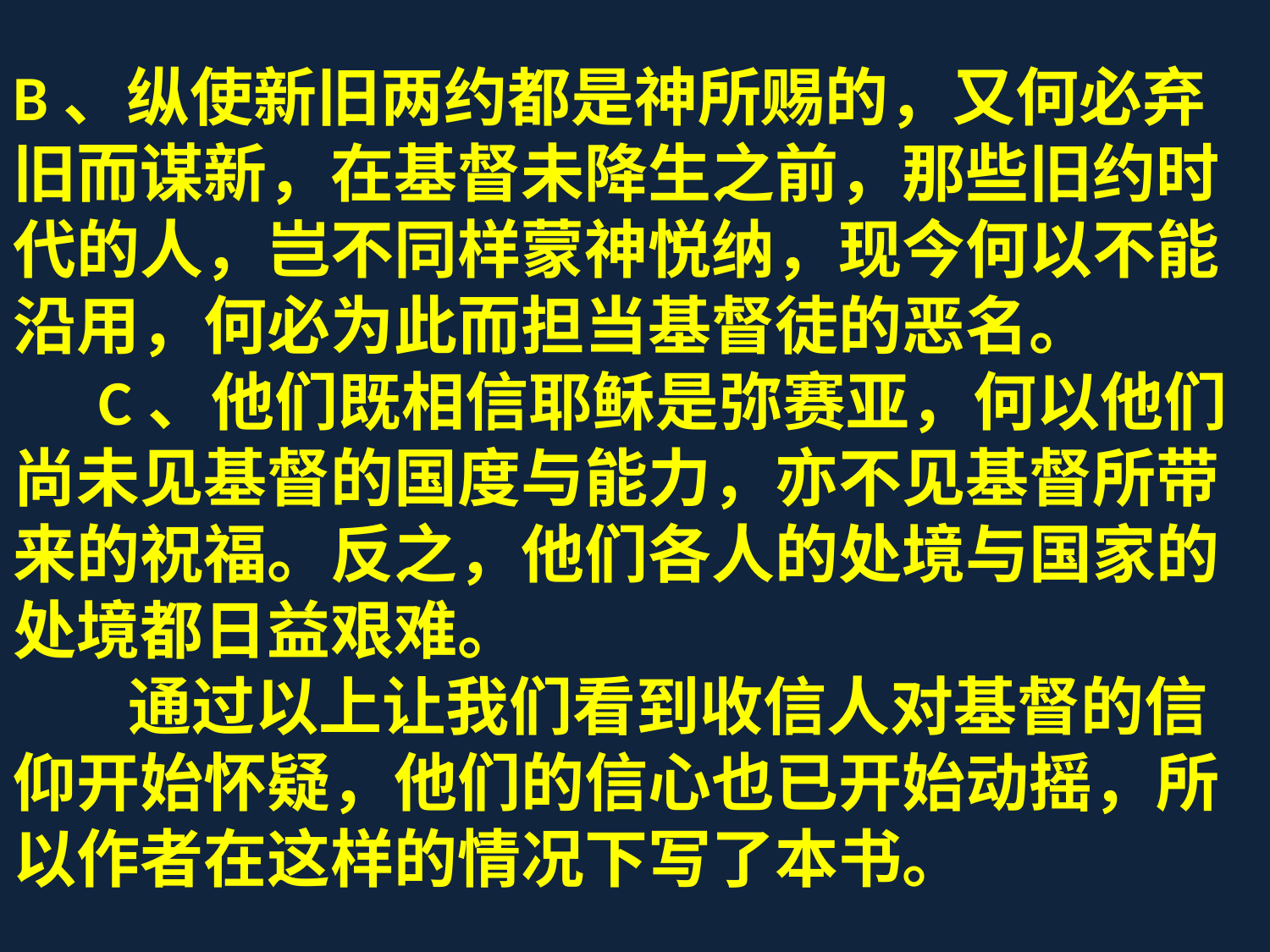

B、纵使新旧两约都是神所赐的，又何必弃旧而谋新，在基督未降生之前，那些旧约时代的人，岂不同样蒙神悦纳，现今何以不能沿用，何必为此而担当基督徒的恶名。
      C、他们既相信耶稣是弥赛亚，何以他们尚未见基督的国度与能力，亦不见基督所带来的祝福。反之，他们各人的处境与国家的处境都日益艰难。
       通过以上让我们看到收信人对基督的信仰开始怀疑，他们的信心也已开始动摇，所以作者在这样的情况下写了本书。